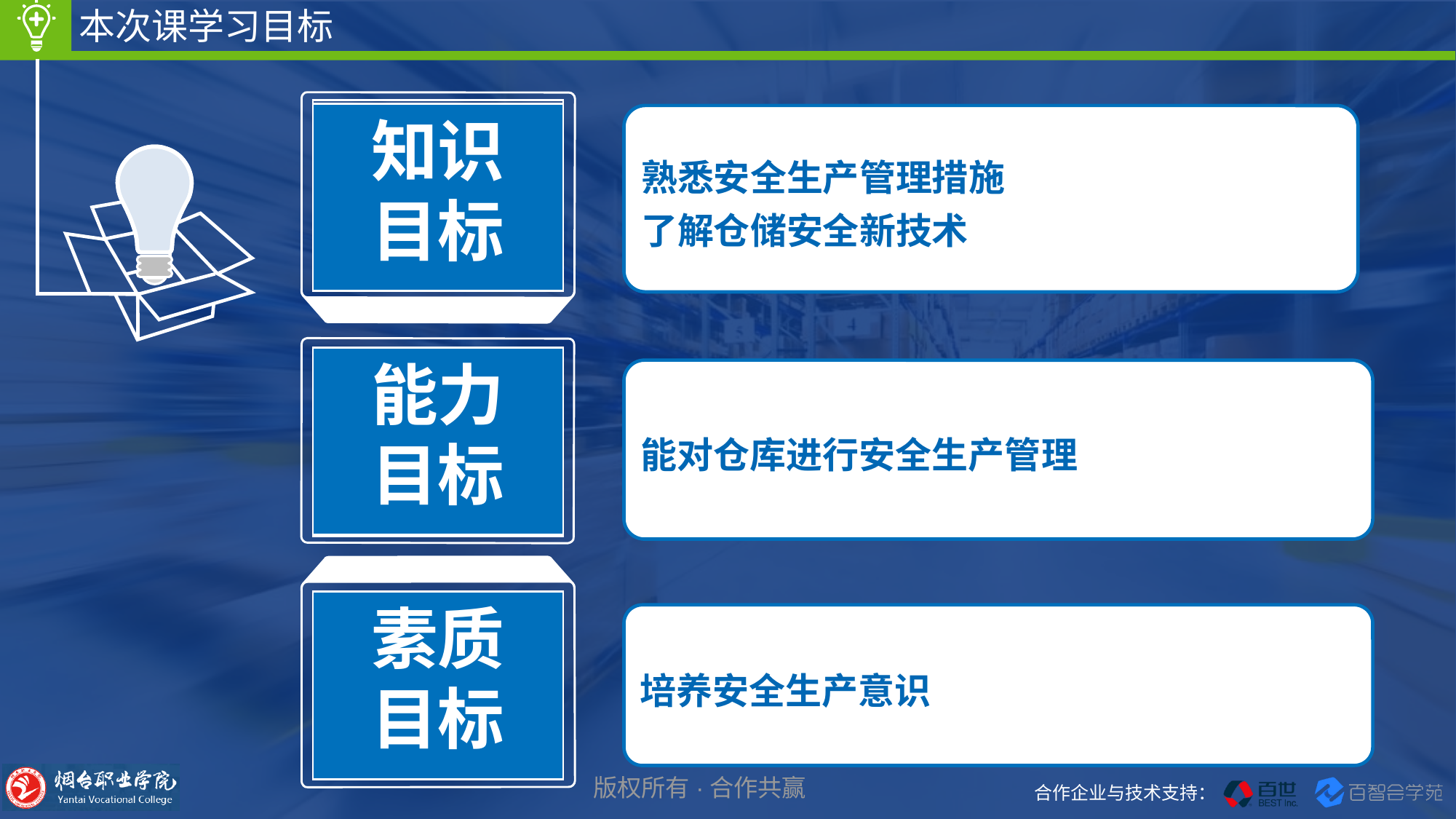

本次课学习目标

知识
目标
熟悉安全生产管理措施
了解仓储安全新技术

能力
目标

能对仓库进行安全生产管理

素质
目标
培养安全生产意识